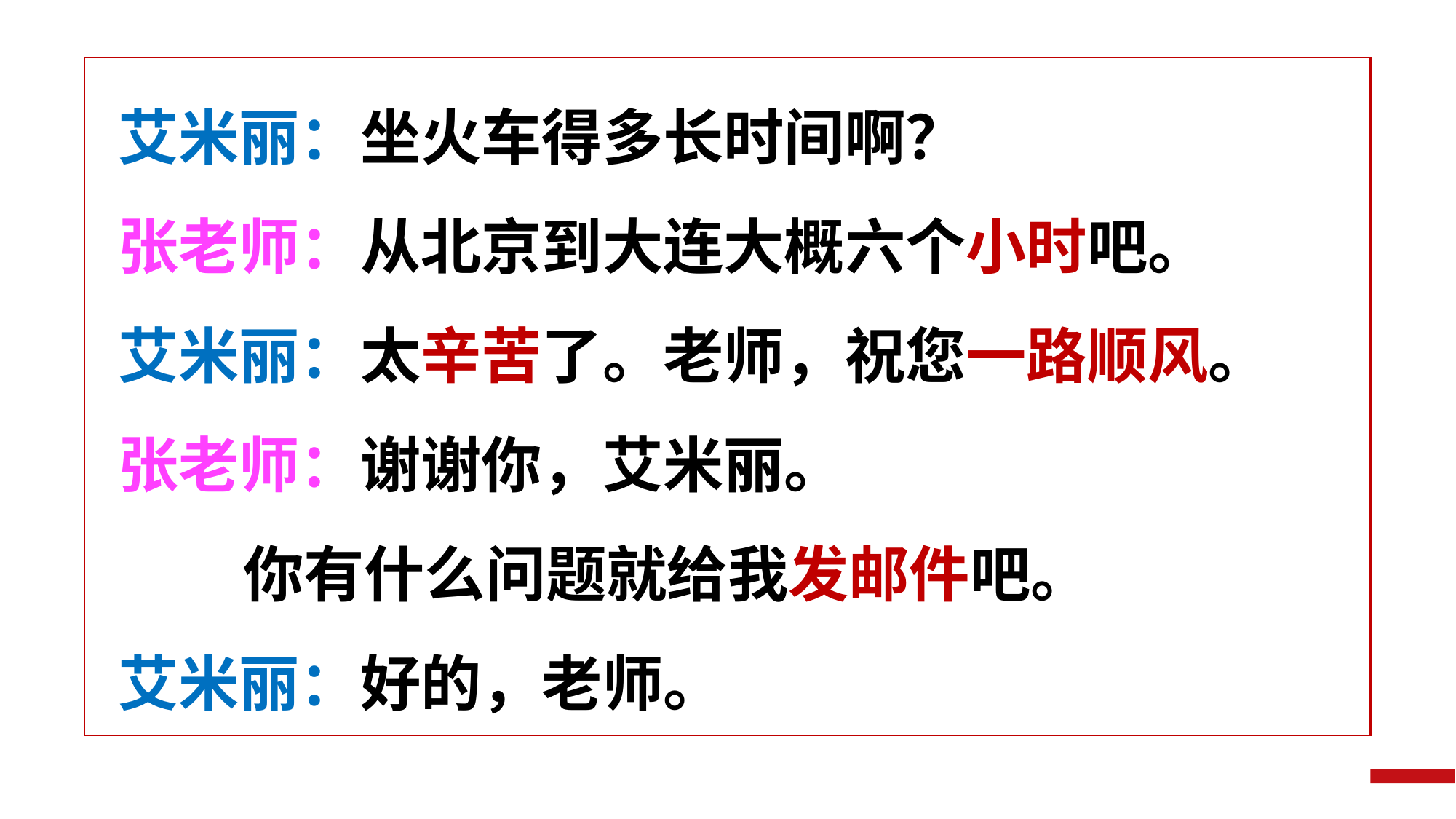

艾米丽：坐火车得多长时间啊？
张老师：从北京到大连大概六个小时吧。
艾米丽：太辛苦了。老师，祝您一路顺风。
张老师：谢谢你，艾米丽。
        你有什么问题就给我发邮件吧。
艾米丽：好的，老师。